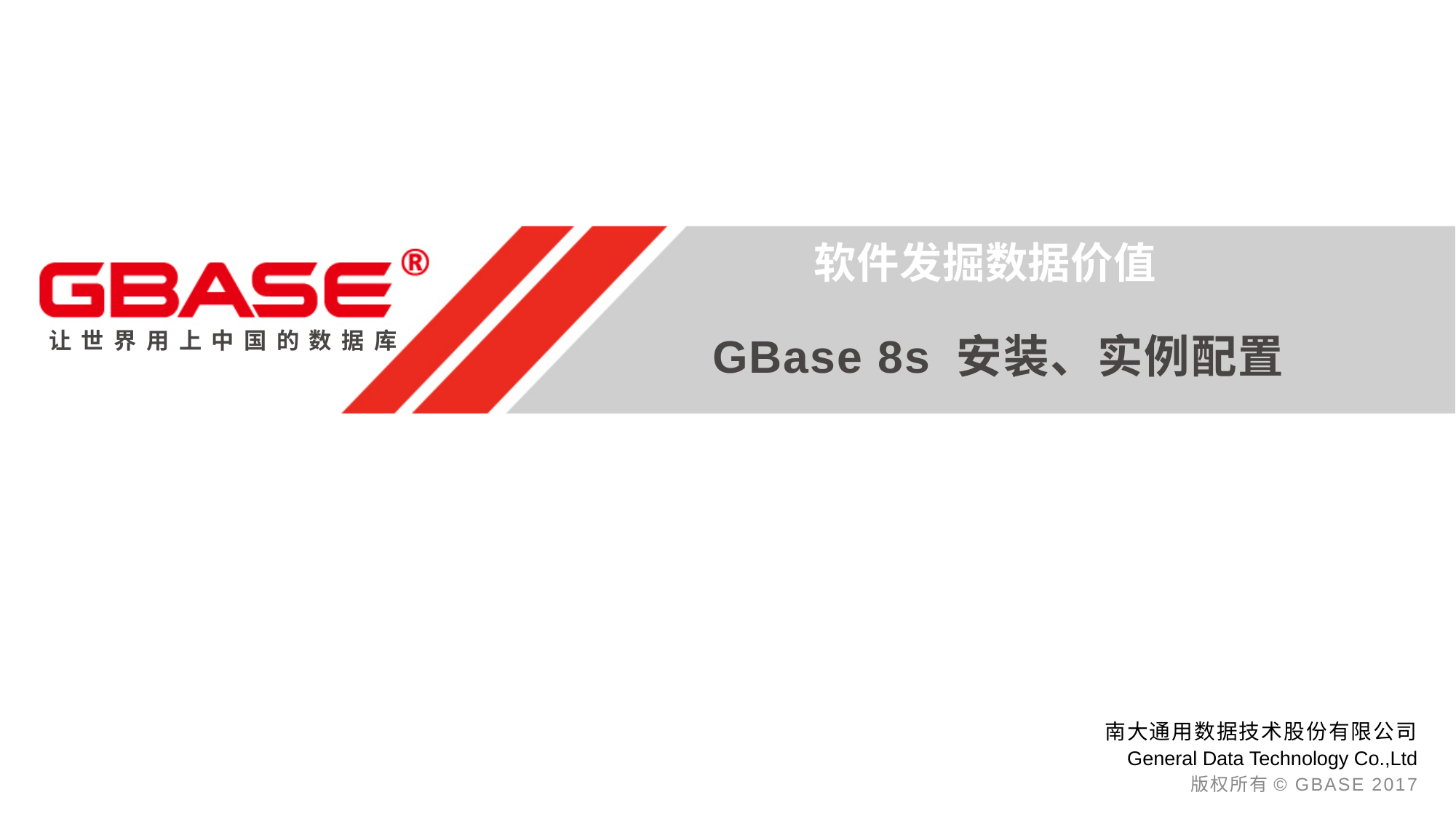

软 件 发 掘 数 据 价 值
# GBase 8s 安装、实例配置